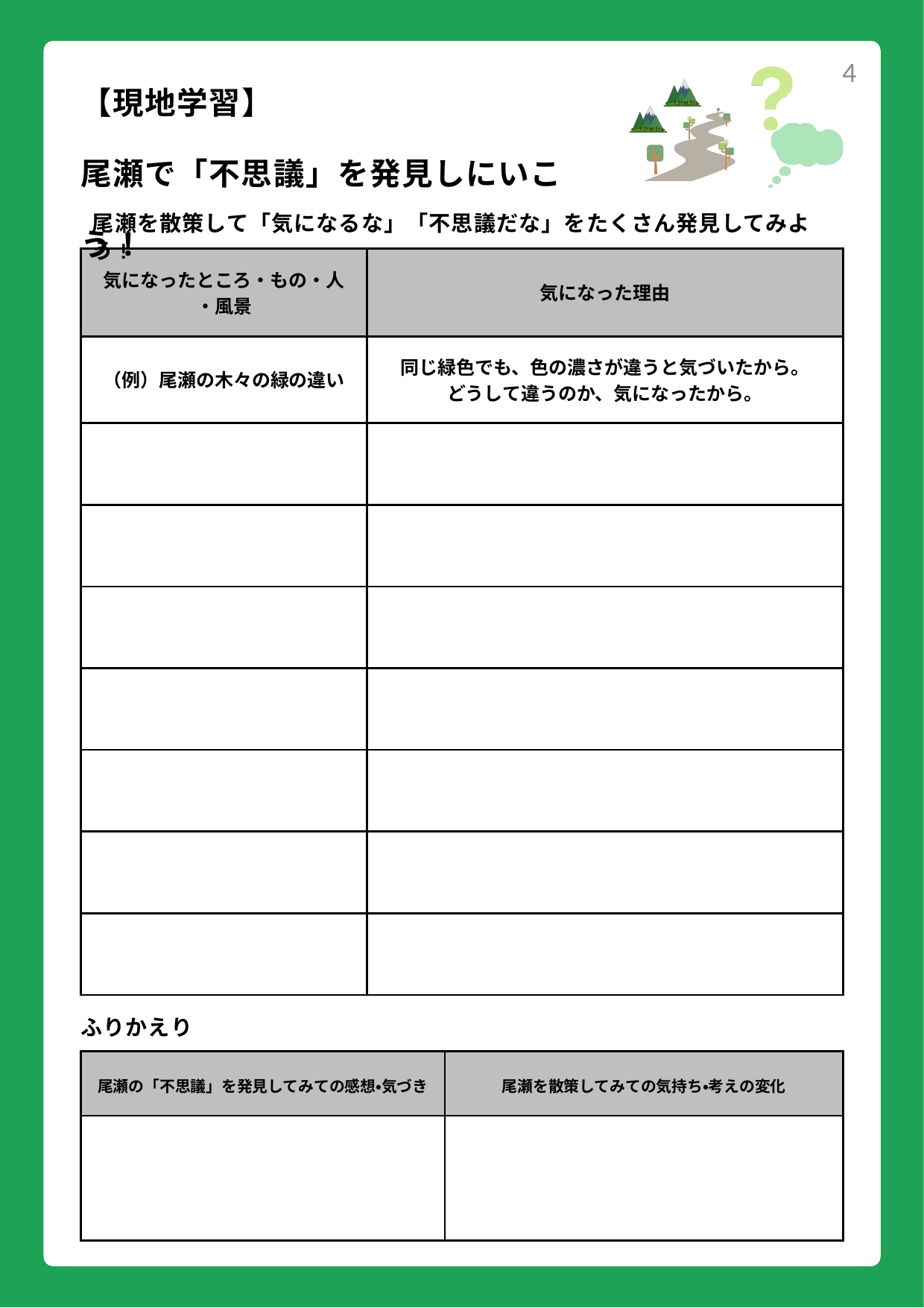

4
【現地学習】
尾瀬で「不思議」を発見しにいこう！

尾瀬を散策して「気になるな」「不思議だな」をたくさん発見してみよう!
| 気になったところ・もの・人・風景 | 気になった理由 |
| --- | --- |
| （例）尾瀬の木々の緑の違い | 同じ緑色でも、色の濃さが違うと気づいたから。 どうして違うのか、気になったから。 |
|  |  |
|  |  |
|  |  |
|  |  |
|  |  |
|  |  |
|  |  |
ふりかえり
| 尾瀬の「不思議」を発見してみての感想・気づき | 尾瀬を散策してみての気持ち・考えの変化 |
| --- | --- |
|  |  |